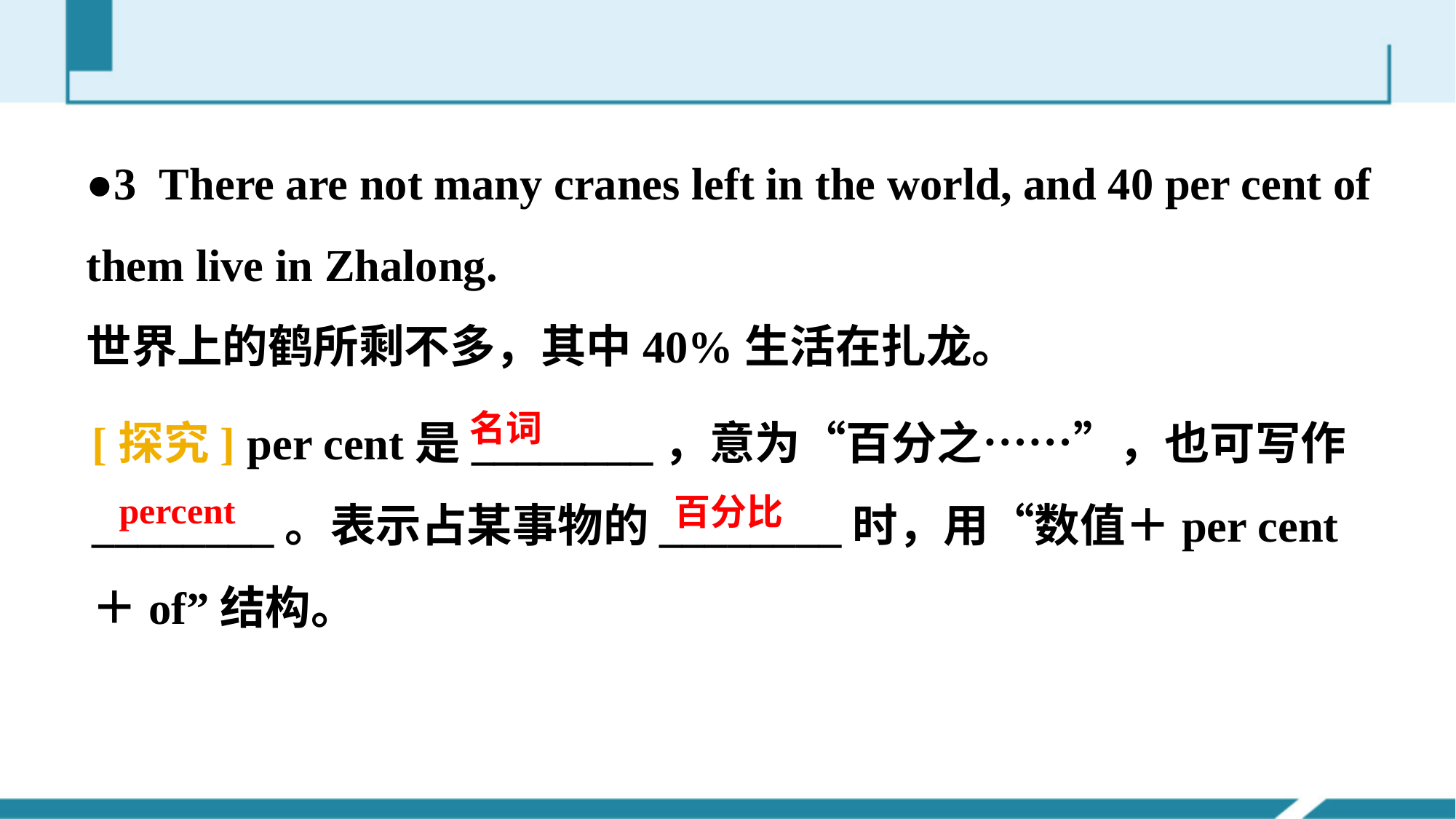

●3  There are not many cranes left in the world, and 40 per cent of them live in Zhalong.
世界上的鹤所剩不多，其中40%生活在扎龙。
[探究] per cent是________，意为“百分之……”，也可写作________。表示占某事物的________时，用“数值＋per cent＋of”结构。
名词
percent
百分比